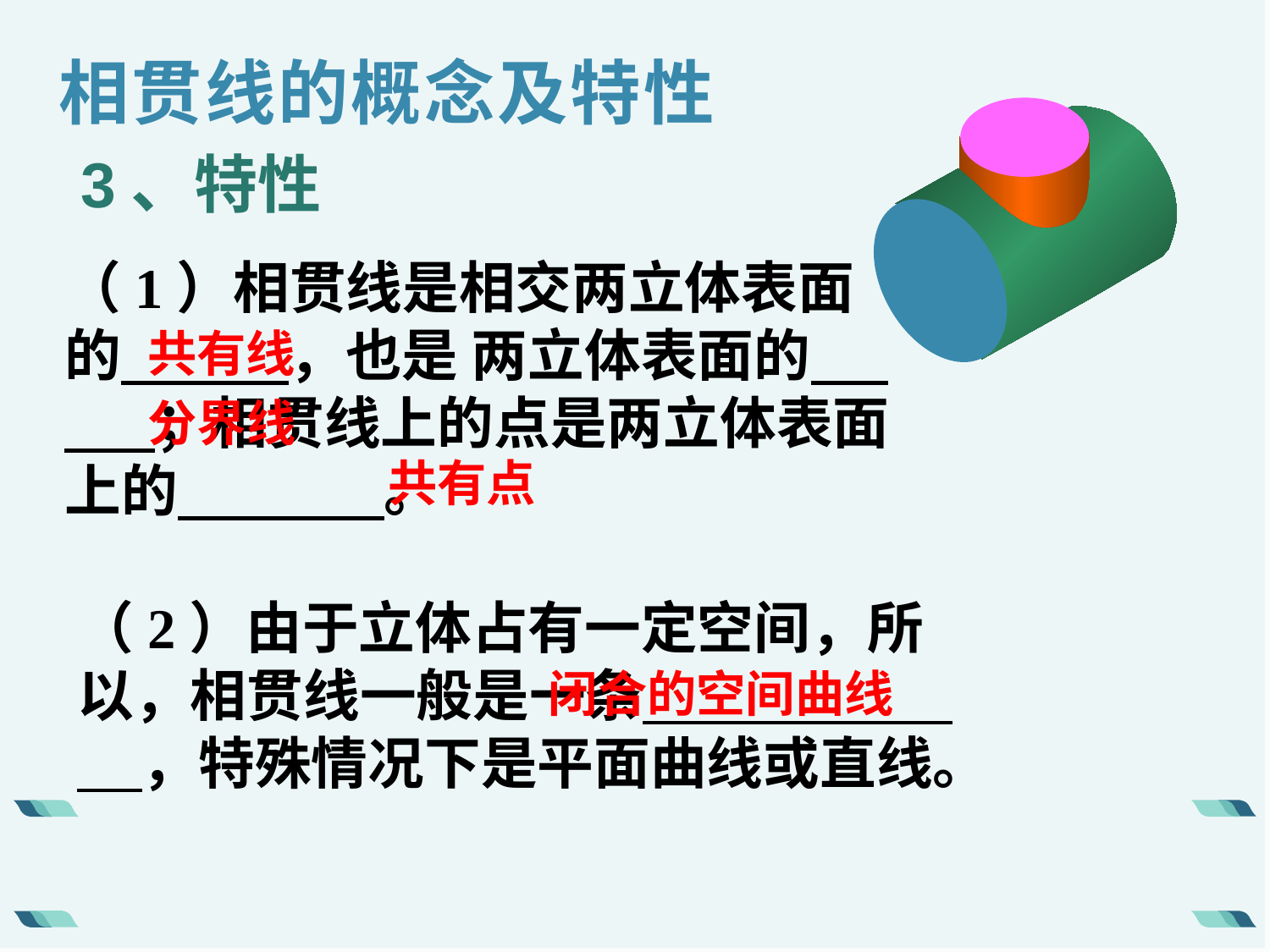

相贯线的概念及特性

3、特性
（1）相贯线是相交两立体表面的             ，也是 两立体表面的              ；相贯线上的点是两立体表面上的                。
共有线
分界线
共有点
（2）由于立体占有一定空间，所以，相贯线一般是一条                              ，特殊情况下是平面曲线或直线。
闭合的空间曲线